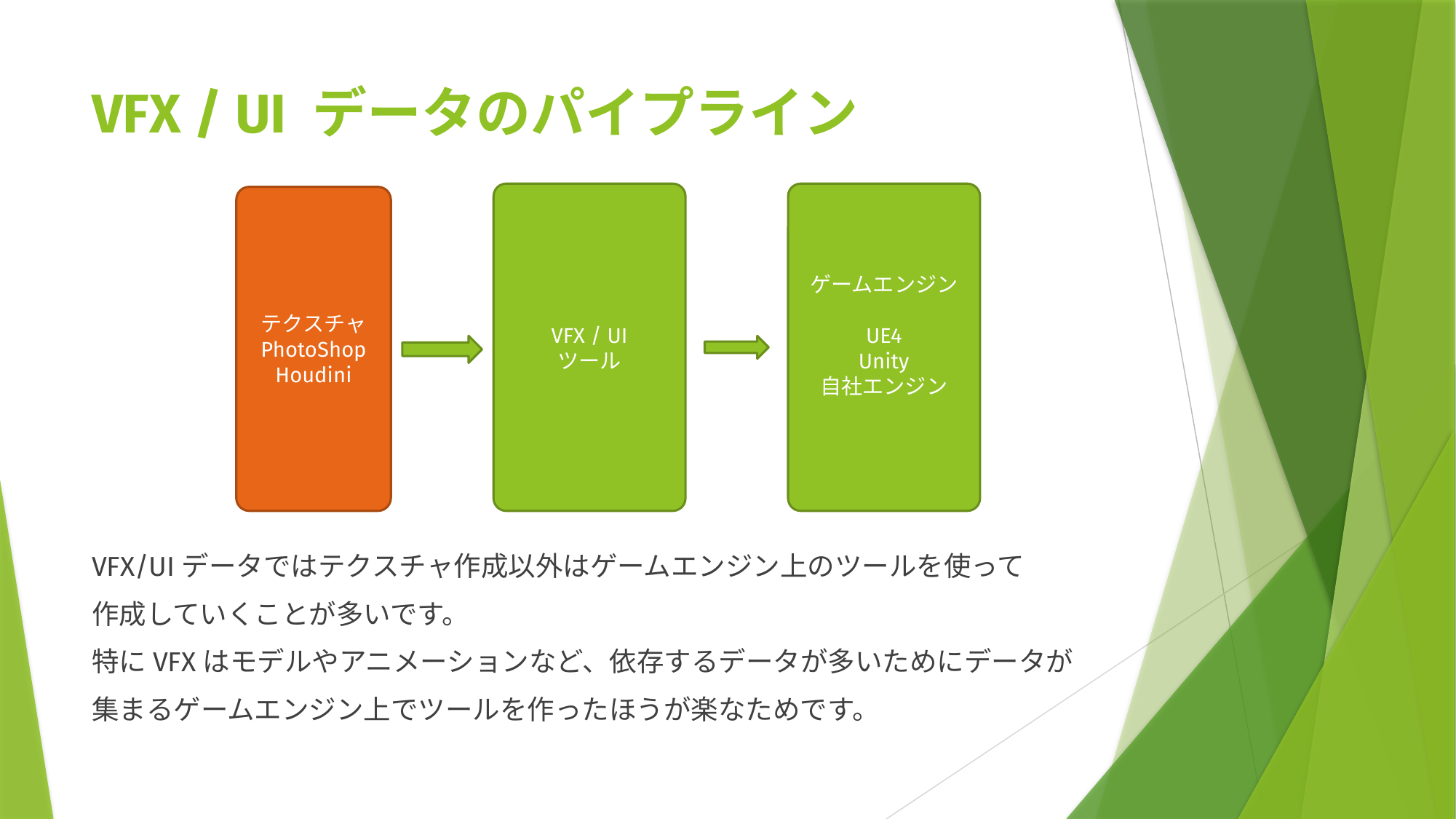

# VFX / UI データのパイプライン
VFX / UI
ツール
ゲームエンジン

UE4
Unity
自社エンジン

テクスチャ
PhotoShop
Houdini

VFX/UIデータではテクスチャ作成以外はゲームエンジン上のツールを使って
作成していくことが多いです。
特にVFXはモデルやアニメーションなど、依存するデータが多いためにデータが
集まるゲームエンジン上でツールを作ったほうが楽なためです。